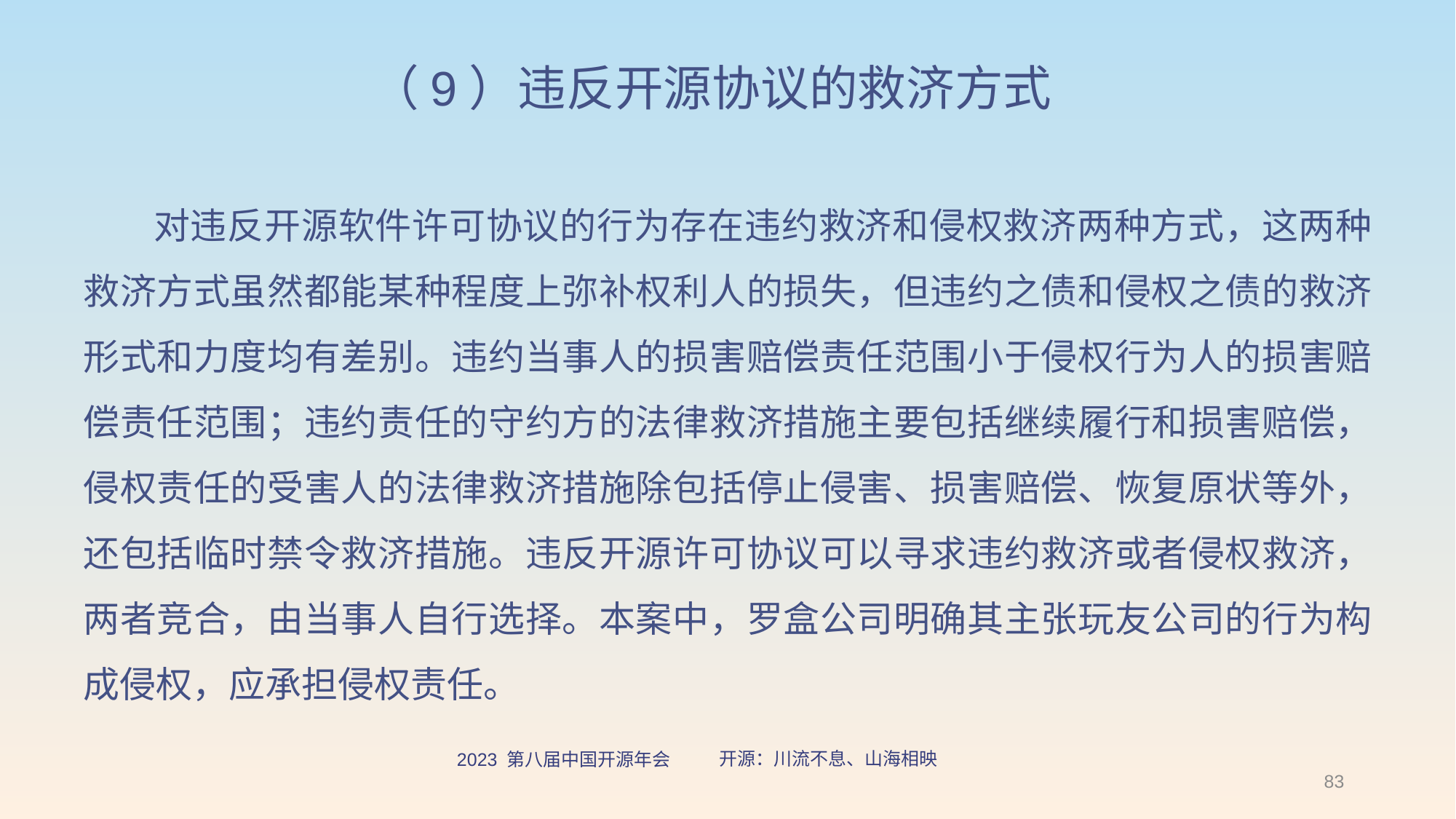

# （9）违反开源协议的救济方式
       对违反开源软件许可协议的行为存在违约救济和侵权救济两种方式，这两种救济方式虽然都能某种程度上弥补权利人的损失，但违约之债和侵权之债的救济形式和力度均有差别。违约当事人的损害赔偿责任范围小于侵权行为人的损害赔偿责任范围；违约责任的守约方的法律救济措施主要包括继续履行和损害赔偿，侵权责任的受害人的法律救济措施除包括停止侵害、损害赔偿、恢复原状等外，还包括临时禁令救济措施。违反开源许可协议可以寻求违约救济或者侵权救济，两者竞合，由当事人自行选择。本案中，罗盒公司明确其主张玩友公司的行为构成侵权，应承担侵权责任。
83